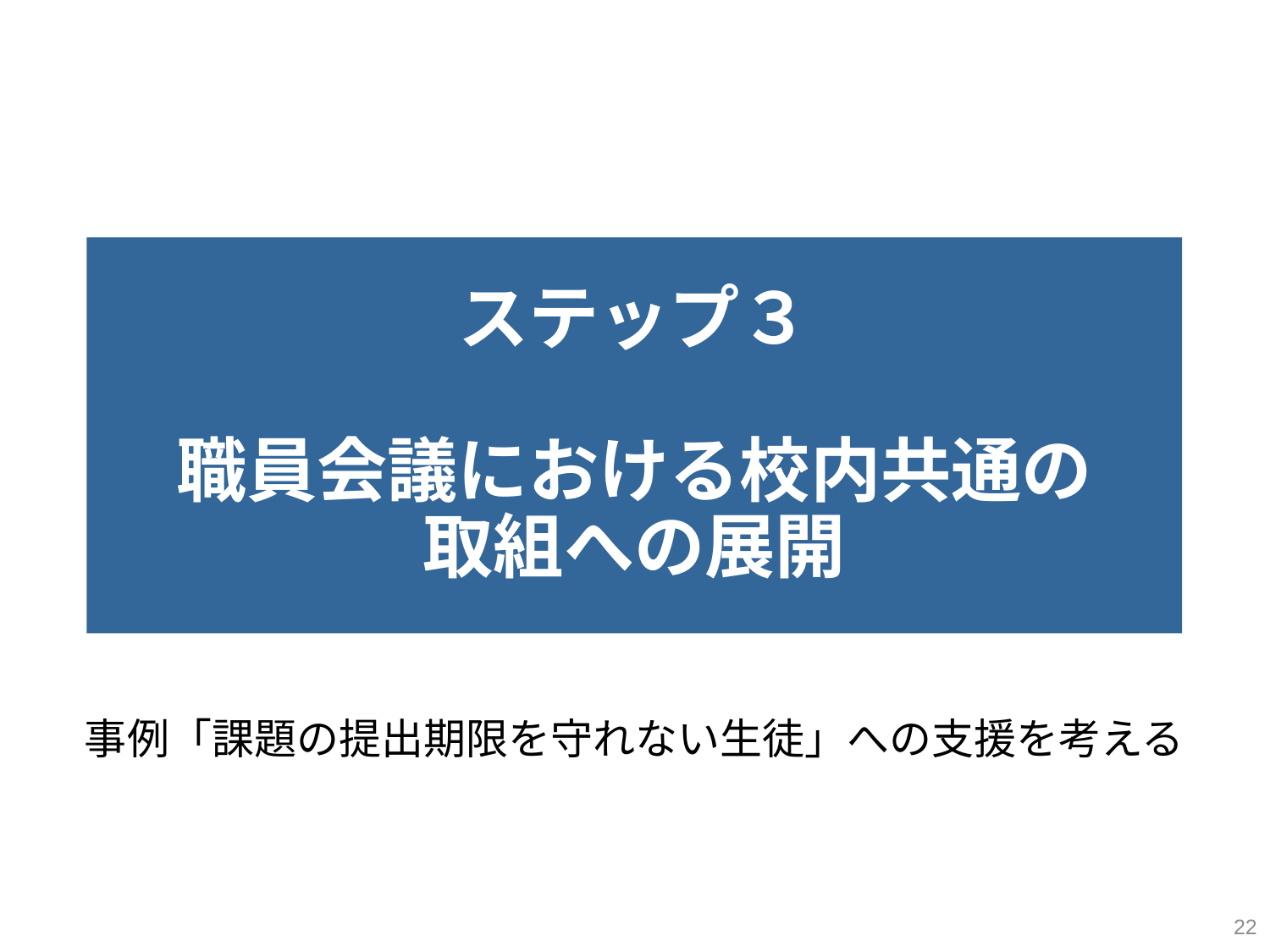

# ステップ３ 職員会議における校内共通の 取組への展開
事例「課題の提出期限を守れない生徒」への支援を考える
22